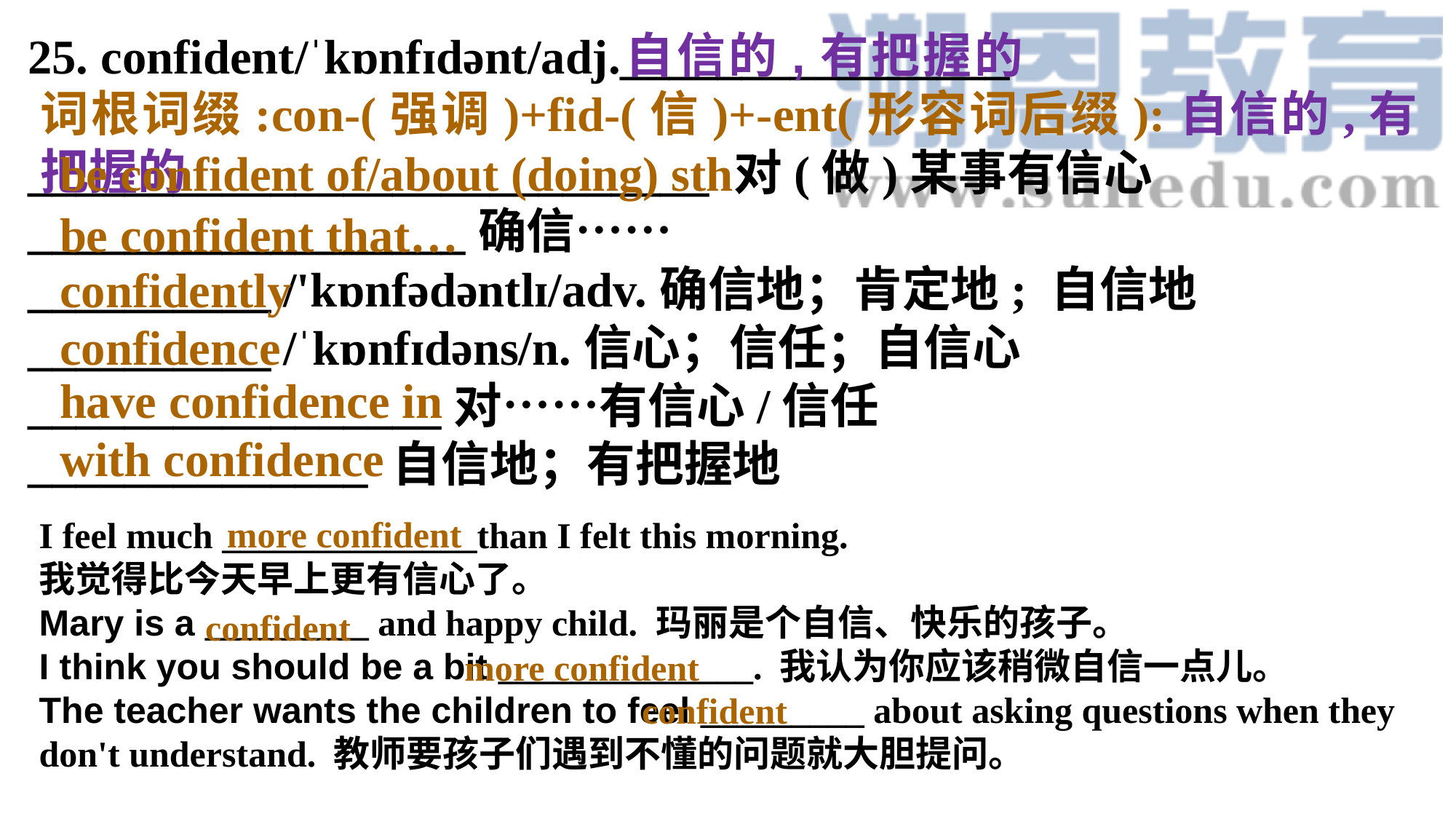

25. confident/ˈkɒnfɪdənt/adj.____________________________________________ 对(做)某事有信心__________________确信……__________ /'kɒnfədəntlɪ/adv.确信地；肯定地; 自信地__________ /ˈkɒnfɪdəns/n.信心；信任；自信心_________________对……有信心/信任______________ 自信地；有把握地
自信的,有把握的
词根词缀:con-(强调)+fid-(信)+-ent(形容词后缀):自信的,有把握的
be confident of/about (doing) sth
be confident that…
confidently
confidence
have confidence in
with confidence
I feel much ______________than I felt this morning.
我觉得比今天早上更有信心了。Mary is a _________ and happy child. 玛丽是个自信、快乐的孩子。I think you should be a bit ______________. 我认为你应该稍微自信一点儿。The teacher wants the children to feel _________ about asking questions when they don't understand. 教师要孩子们遇到不懂的问题就大胆提问。

more confident
confident
more confident
confident